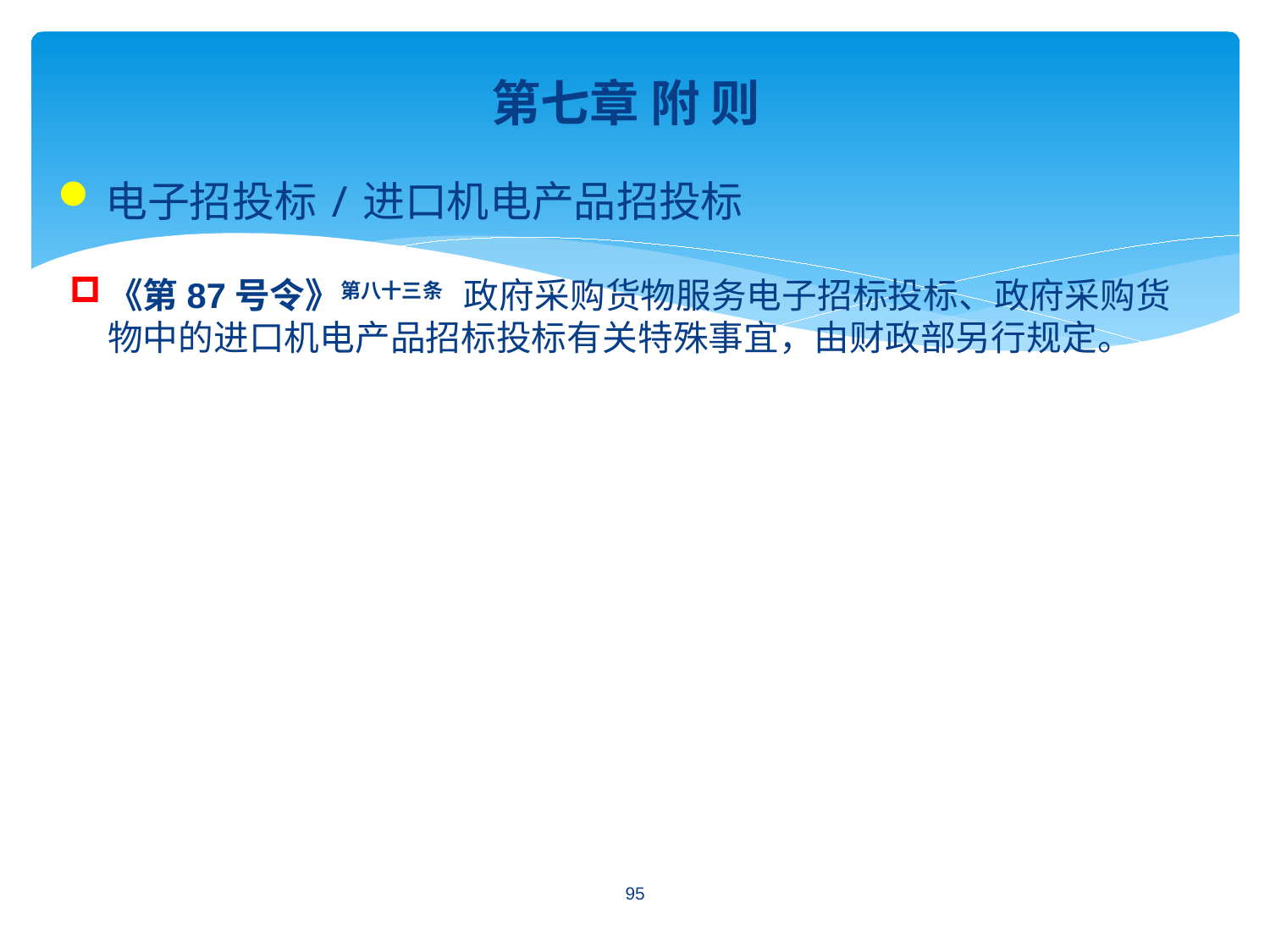

第七章 附 则
电子招投标/进口机电产品招投标
《第87号令》第八十三条　政府采购货物服务电子招标投标、政府采购货物中的进口机电产品招标投标有关特殊事宜，由财政部另行规定。
95